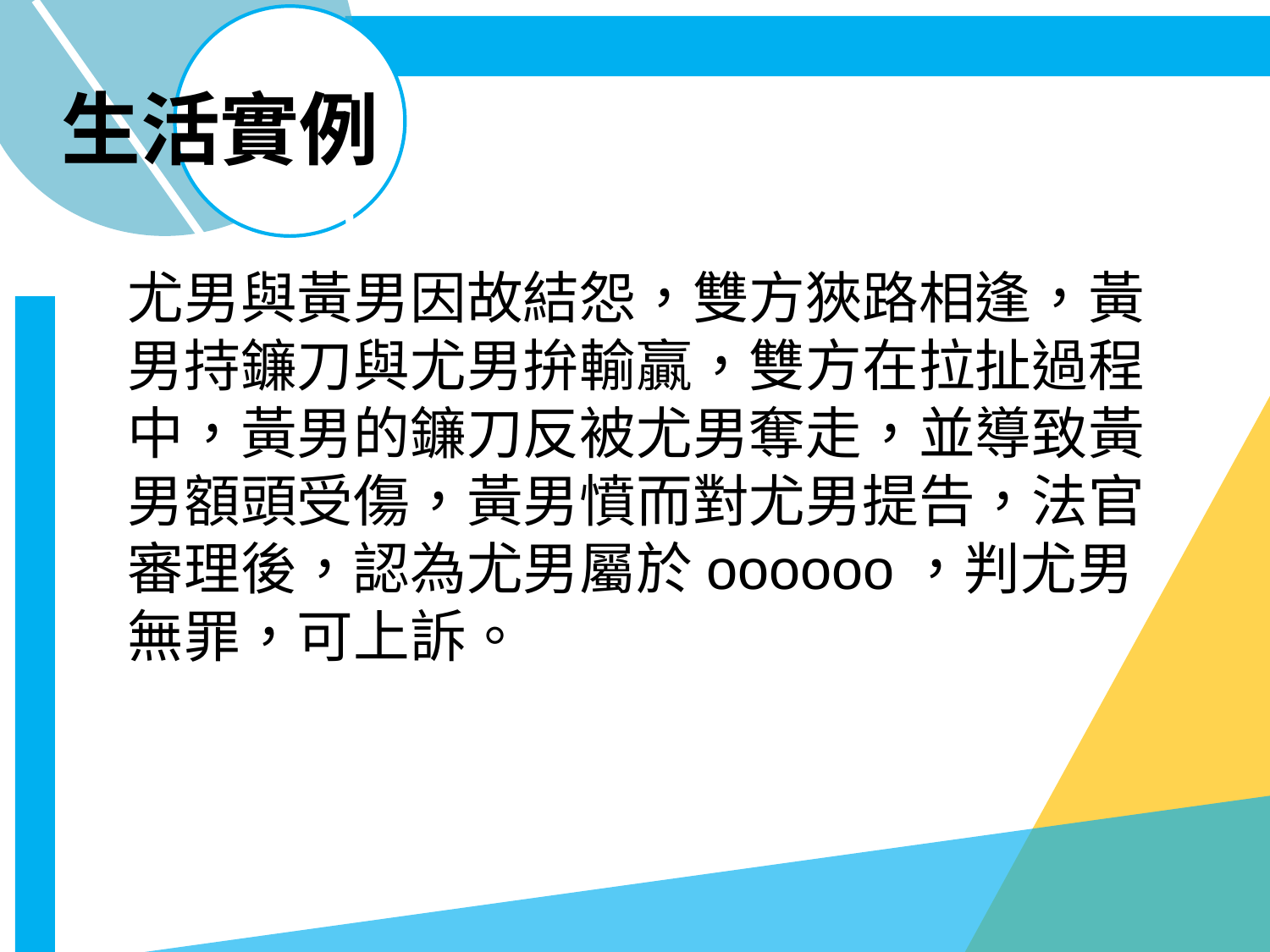

# 生活實例
尤男與黃男因故結怨，雙方狹路相逢，黃男持鐮刀與尤男拚輸贏，雙方在拉扯過程中，黃男的鐮刀反被尤男奪走，並導致黃男額頭受傷，黃男憤而對尤男提告，法官審理後，認為尤男屬於oooooo，判尤男無罪，可上訴。